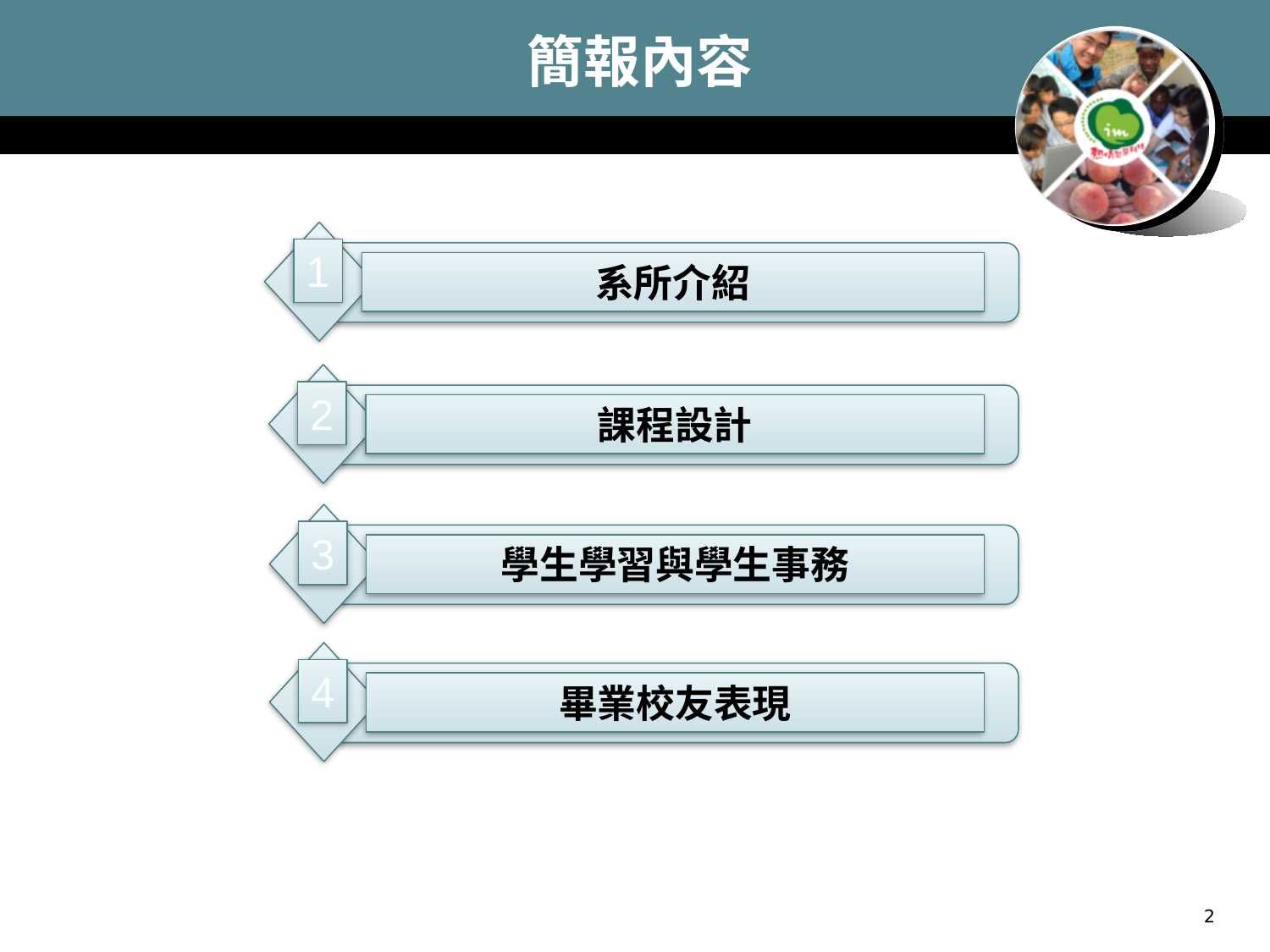

# 簡報內容

1

系所介紹

2

課程設計

3

學生學習與學生事務

4

畢業校友表現
2